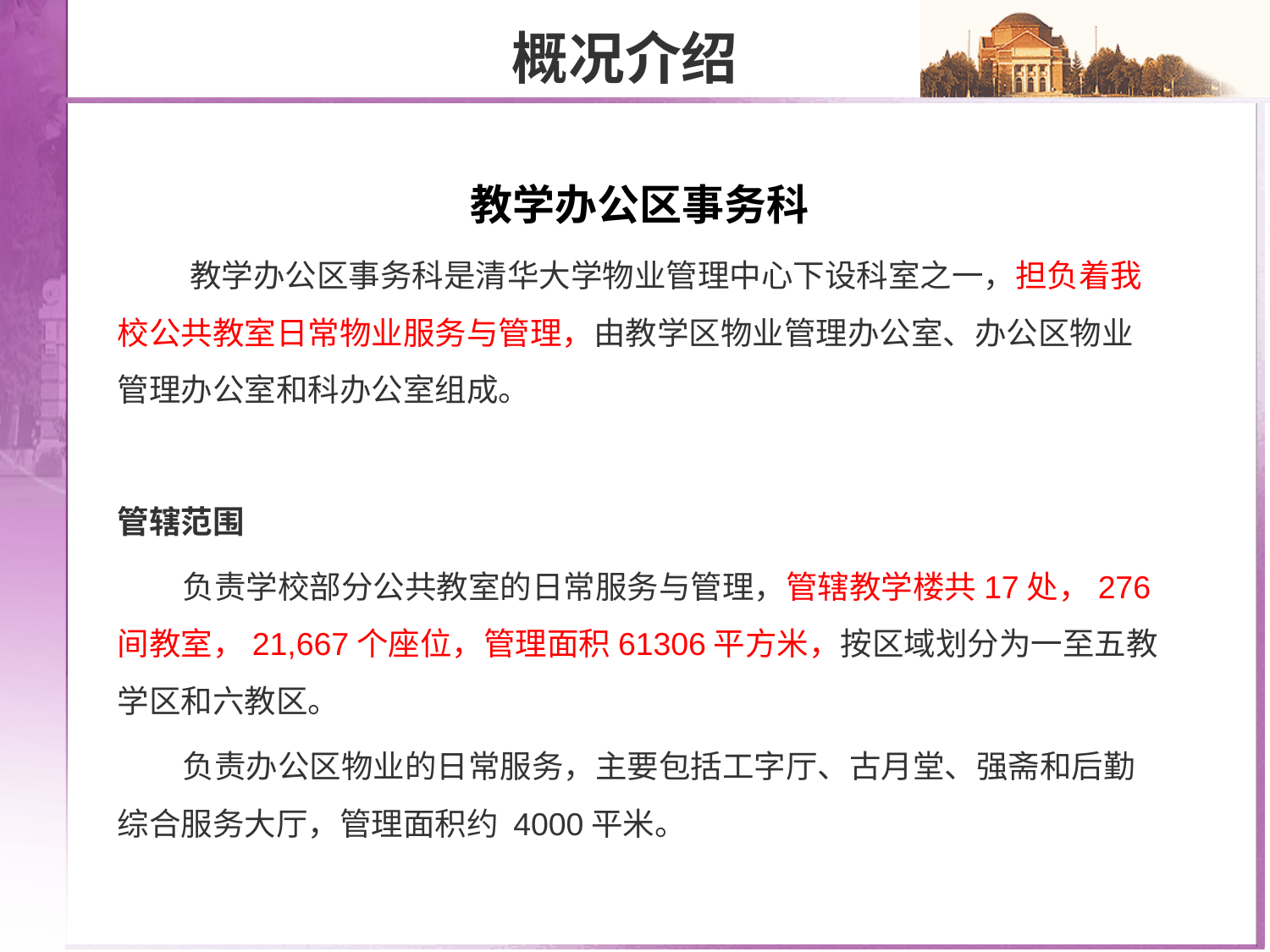

# 概况介绍
教学办公区事务科
         教学办公区事务科是清华大学物业管理中心下设科室之一，担负着我校公共教室日常物业服务与管理，由教学区物业管理办公室、办公区物业管理办公室和科办公室组成。

管辖范围
        负责学校部分公共教室的日常服务与管理，管辖教学楼共17处，276间教室，21,667个座位，管理面积61306平方米，按区域划分为一至五教学区和六教区。
        负责办公区物业的日常服务，主要包括工字厅、古月堂、强斋和后勤综合服务大厅，管理面积约 4000平米。